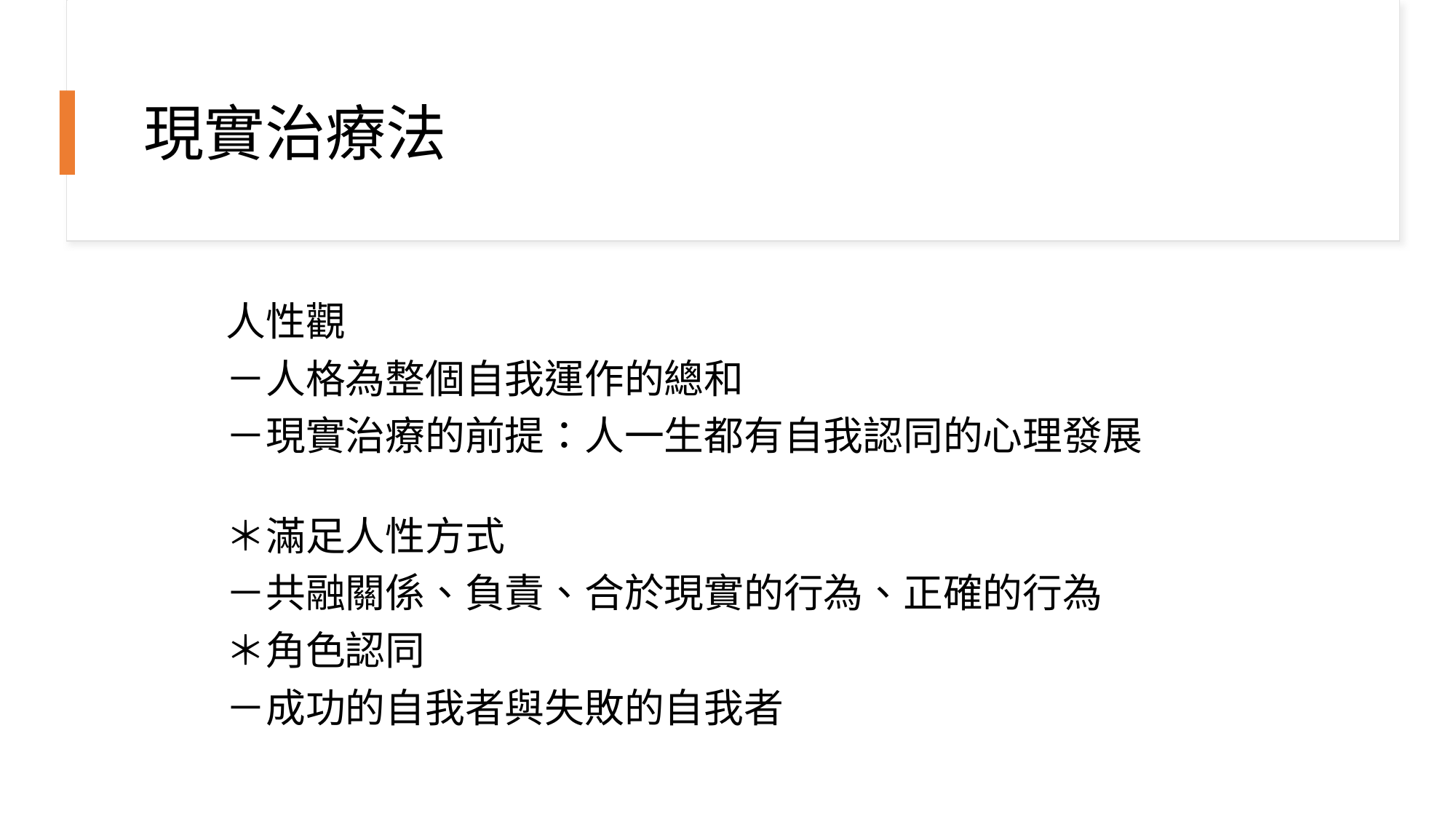

# 現實治療法

人性觀
－人格為整個自我運作的總和
－現實治療的前提：人一生都有自我認同的心理發展
＊滿足人性方式
－共融關係、負責、合於現實的行為、正確的行為
＊角色認同
－成功的自我者與失敗的自我者